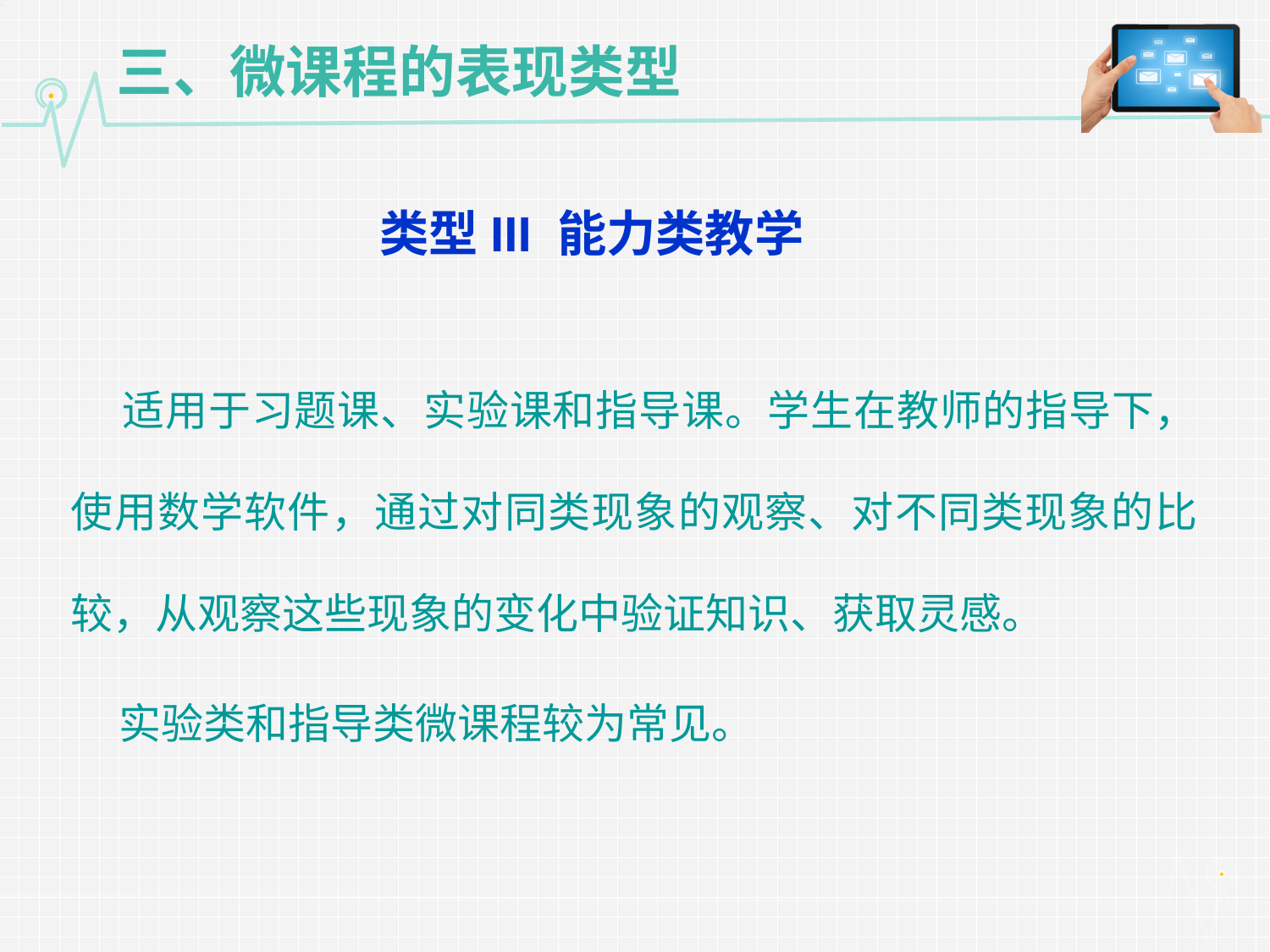

# 三、微课程的表现类型
类型III 能力类教学

    适用于习题课、实验课和指导课。学生在教师的指导下，使用数学软件，通过对同类现象的观察、对不同类现象的比较，从观察这些现象的变化中验证知识、获取灵感。
    实验类和指导类微课程较为常见。